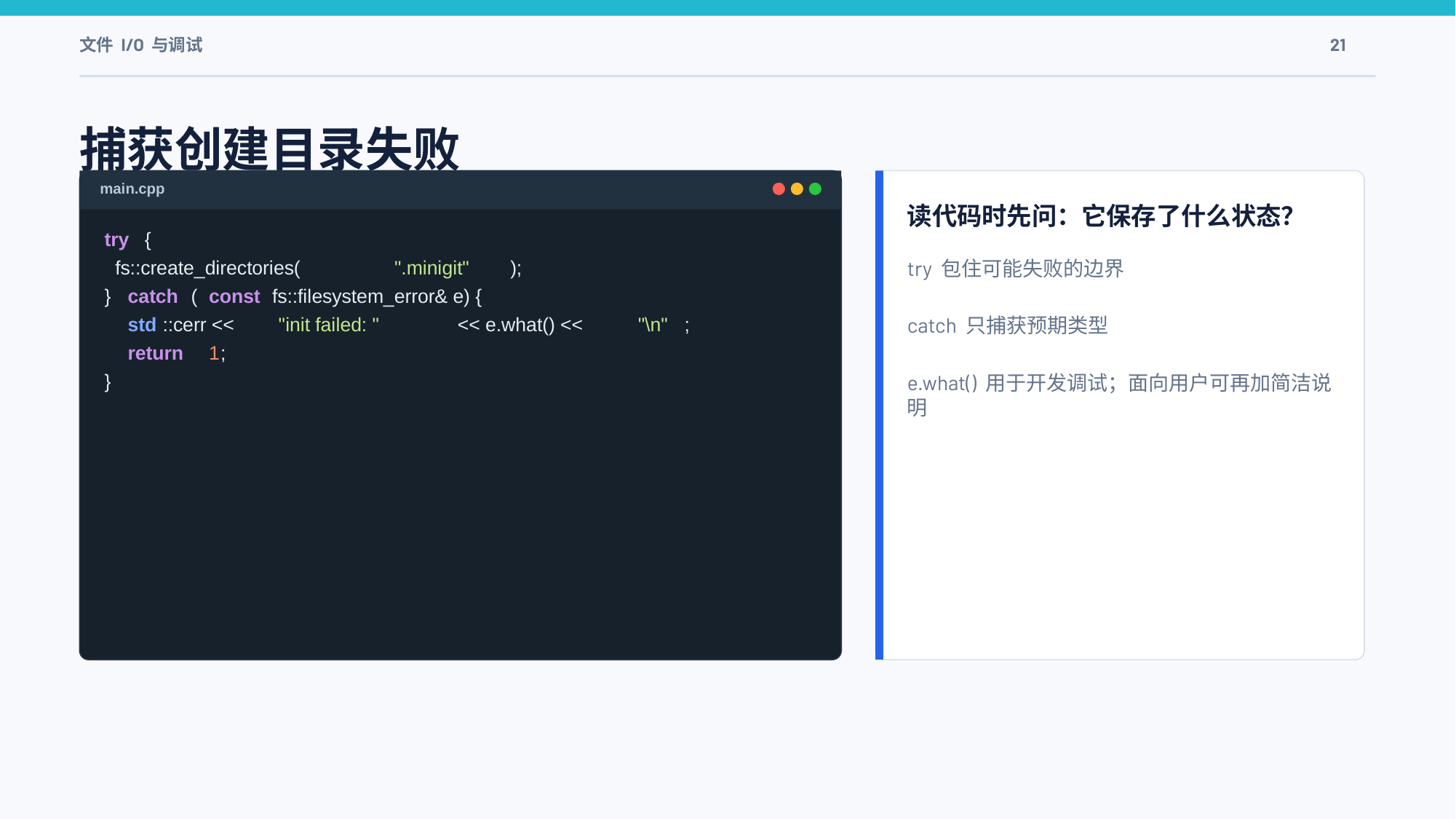

文件 I/O 与调试
21

捕获创建目录失败

main.cpp

读代码时先问：它保存了什么状态？
try
 {
try 包住可能失败的边界

catch 只捕获预期类型

e.what() 用于开发调试；面向用户可再加简洁说明
  fs::create_directories(
".minigit"
);
}
catch
 (
const
 fs::filesystem_error& e) {

std
::cerr <<
"init failed: "
 << e.what() <<
"\n"
;

return

1
;
}